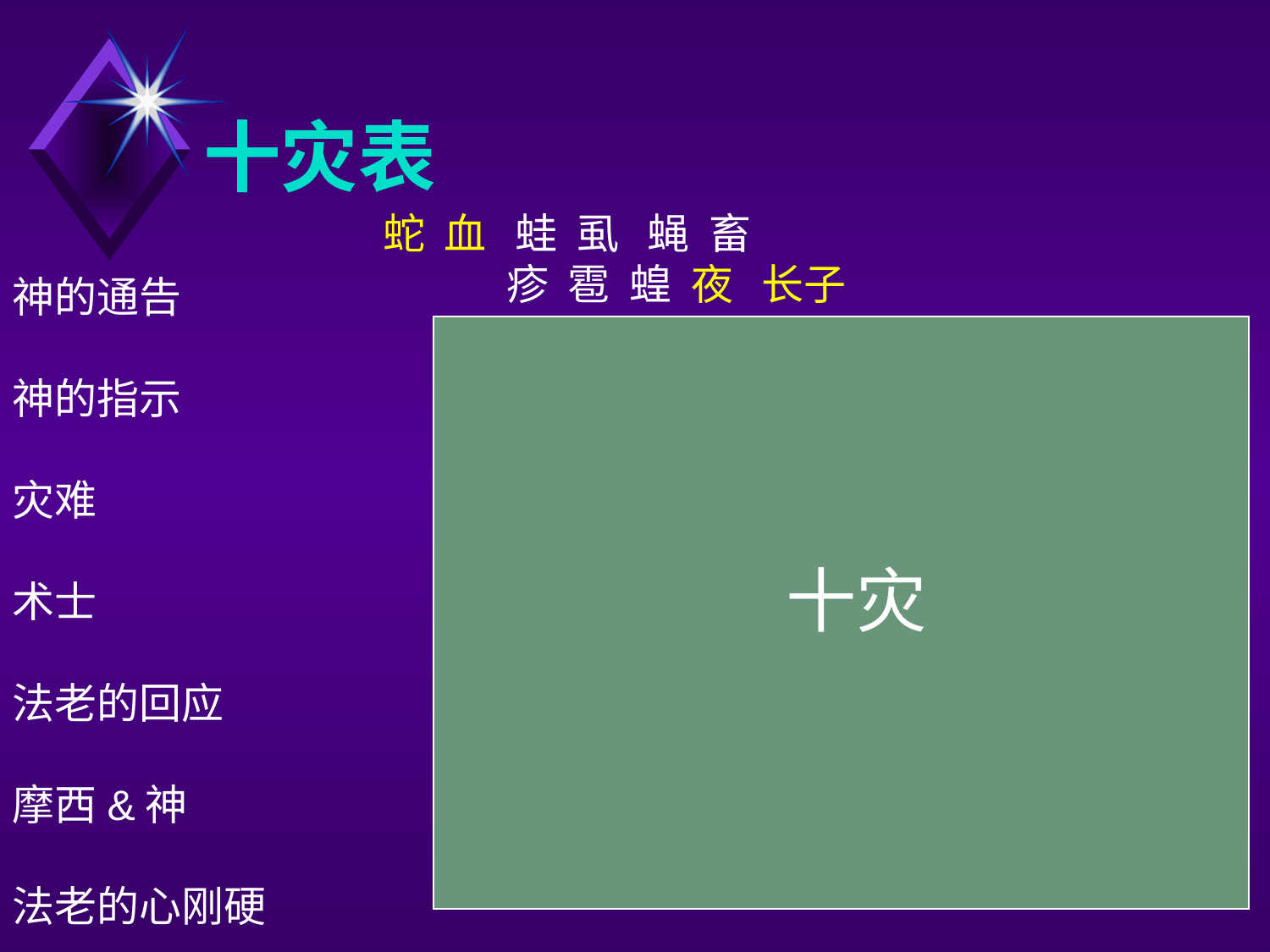

# 十灾表
蛇  血   蛙  虱   蝇  畜
             疹  雹  蝗  夜   长子
神的通告

神的指示

灾难

术士

法老的回应

摩西&神

法老的心刚硬

十灾